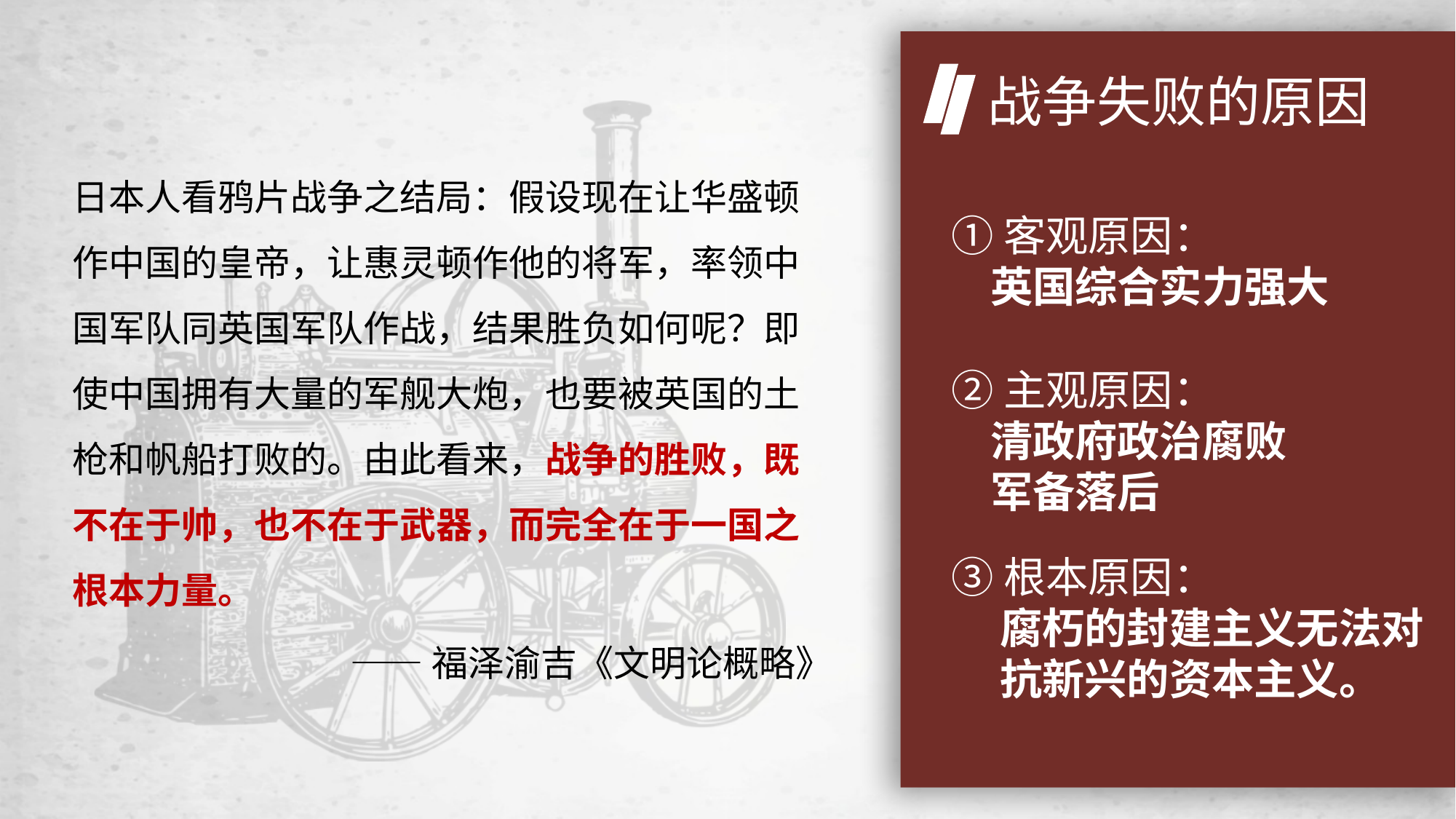

战争失败的原因

日本人看鸦片战争之结局：假设现在让华盛顿作中国的皇帝，让惠灵顿作他的将军，率领中国军队同英国军队作战，结果胜负如何呢？即使中国拥有大量的军舰大炮，也要被英国的土枪和帆船打败的。由此看来，战争的胜败，既不在于帅，也不在于武器，而完全在于一国之根本力量。
——福泽渝吉《文明论概略》
①客观原因：
   英国综合实力强大
②主观原因：
   清政府政治腐败
   军备落后
③根本原因：
    腐朽的封建主义无法对
    抗新兴的资本主义。